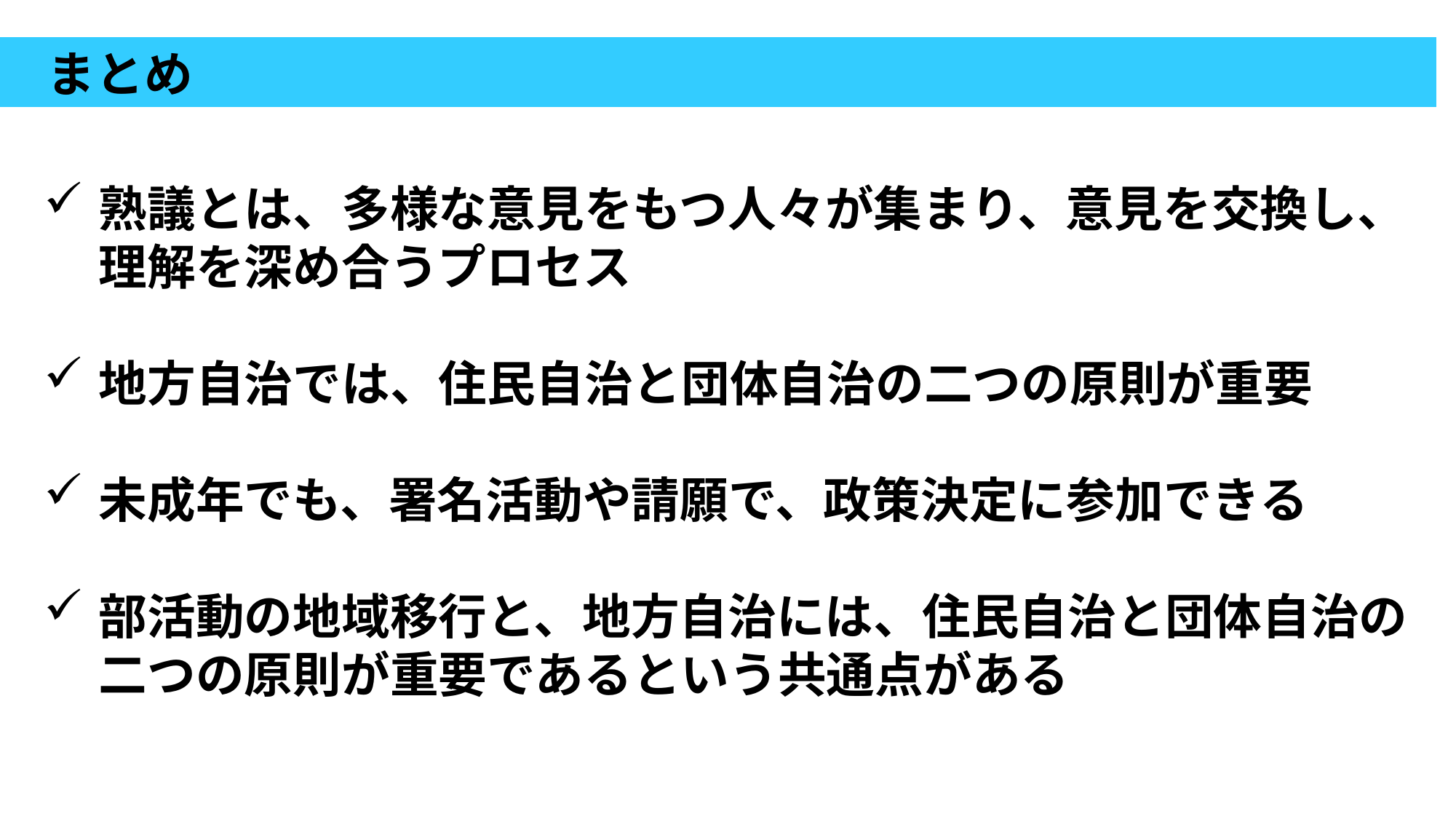

まとめ

熟議とは、多様な意見をもつ人々が集まり、意見を交換し、理解を深め合うプロセス

地方自治では、住民自治と団体自治の二つの原則が重要

未成年でも、署名活動や請願で、政策決定に参加できる

部活動の地域移行と、地方自治には、住民自治と団体自治の二つの原則が重要であるという共通点がある